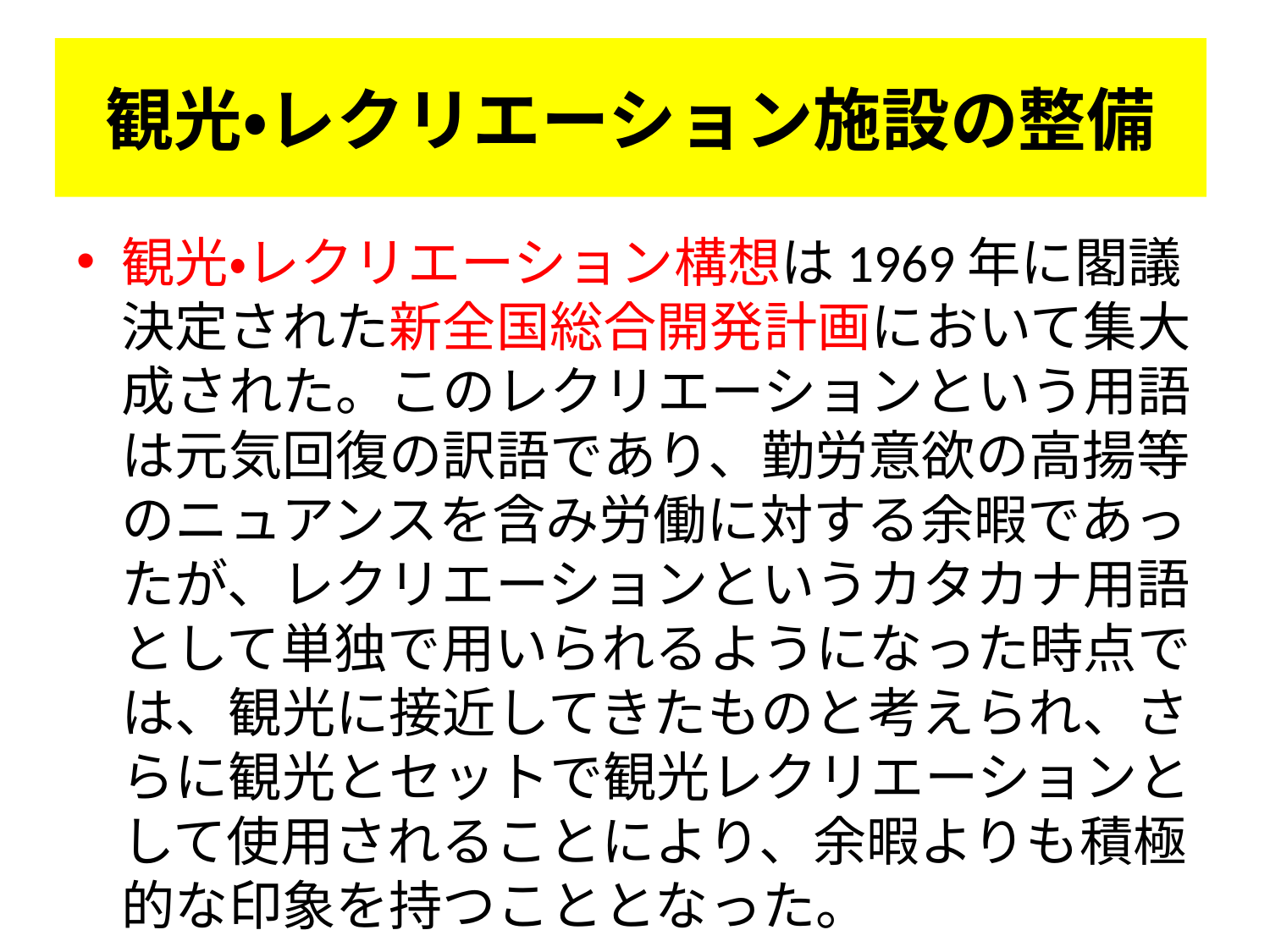

# 観光・レクリエーション施設の整備
観光・レクリエーション構想は1969年に閣議決定された新全国総合開発計画において集大成された。このレクリエーションという用語は元気回復の訳語であり、勤労意欲の高揚等のニュアンスを含み労働に対する余暇であったが、レクリエーションというカタカナ用語として単独で用いられるようになった時点では、観光に接近してきたものと考えられ、さらに観光とセットで観光レクリエーションとして使用されることにより、余暇よりも積極的な印象を持つこととなった。